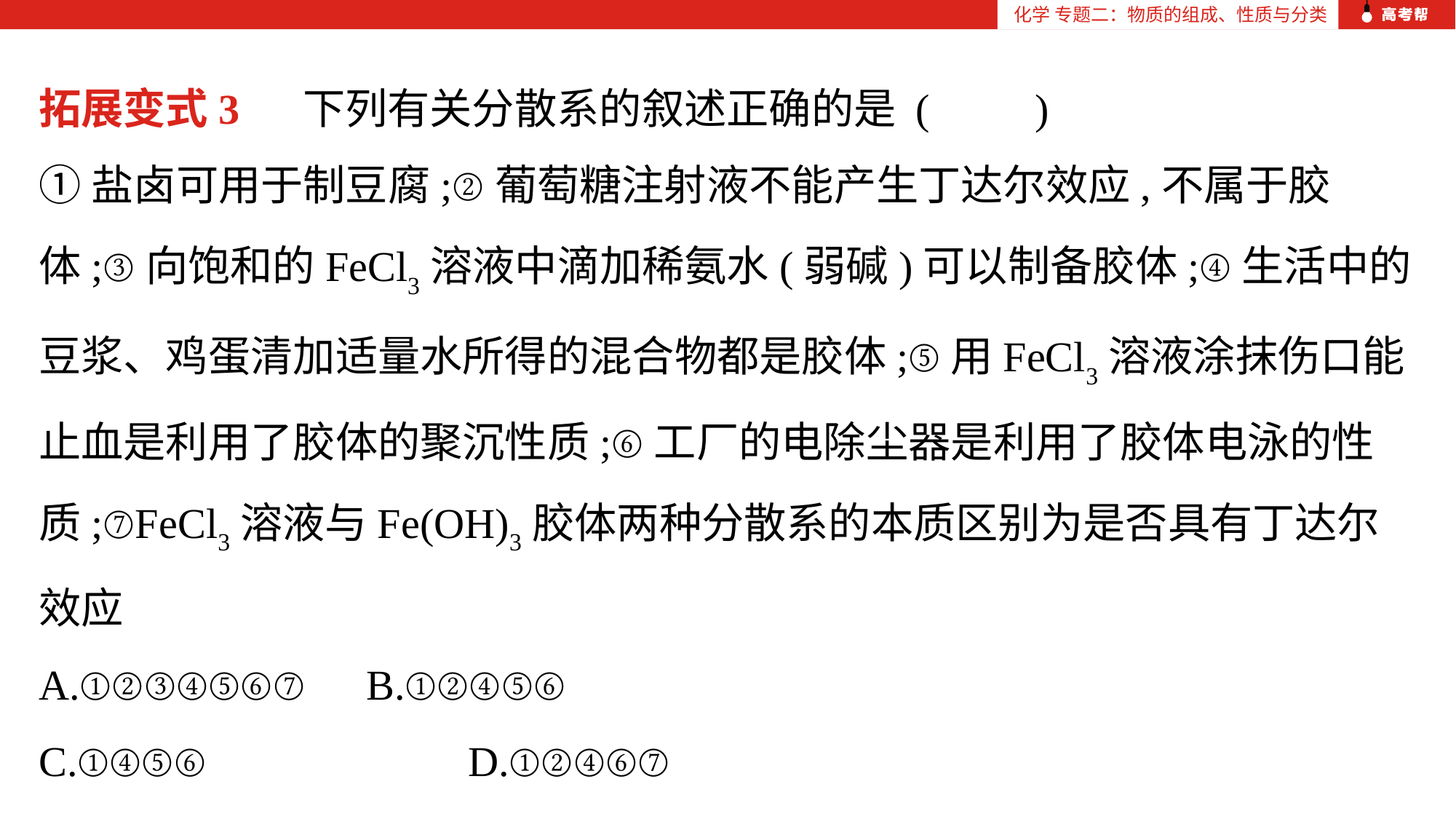

化学 专题二：物质的组成、性质与分类

拓展变式3     下列有关分散系的叙述正确的是 (　　)
①盐卤可用于制豆腐;②葡萄糖注射液不能产生丁达尔效应,不属于胶体;③向饱和的FeCl3溶液中滴加稀氨水(弱碱)可以制备胶体;④生活中的豆浆、鸡蛋清加适量水所得的混合物都是胶体;⑤用FeCl3溶液涂抹伤口能止血是利用了胶体的聚沉性质;⑥工厂的电除尘器是利用了胶体电泳的性质;⑦FeCl3溶液与Fe(OH)3胶体两种分散系的本质区别为是否具有丁达尔效应
A.①②③④⑤⑥⑦	B.①②④⑤⑥
C.①④⑤⑥	                    D.①②④⑥⑦